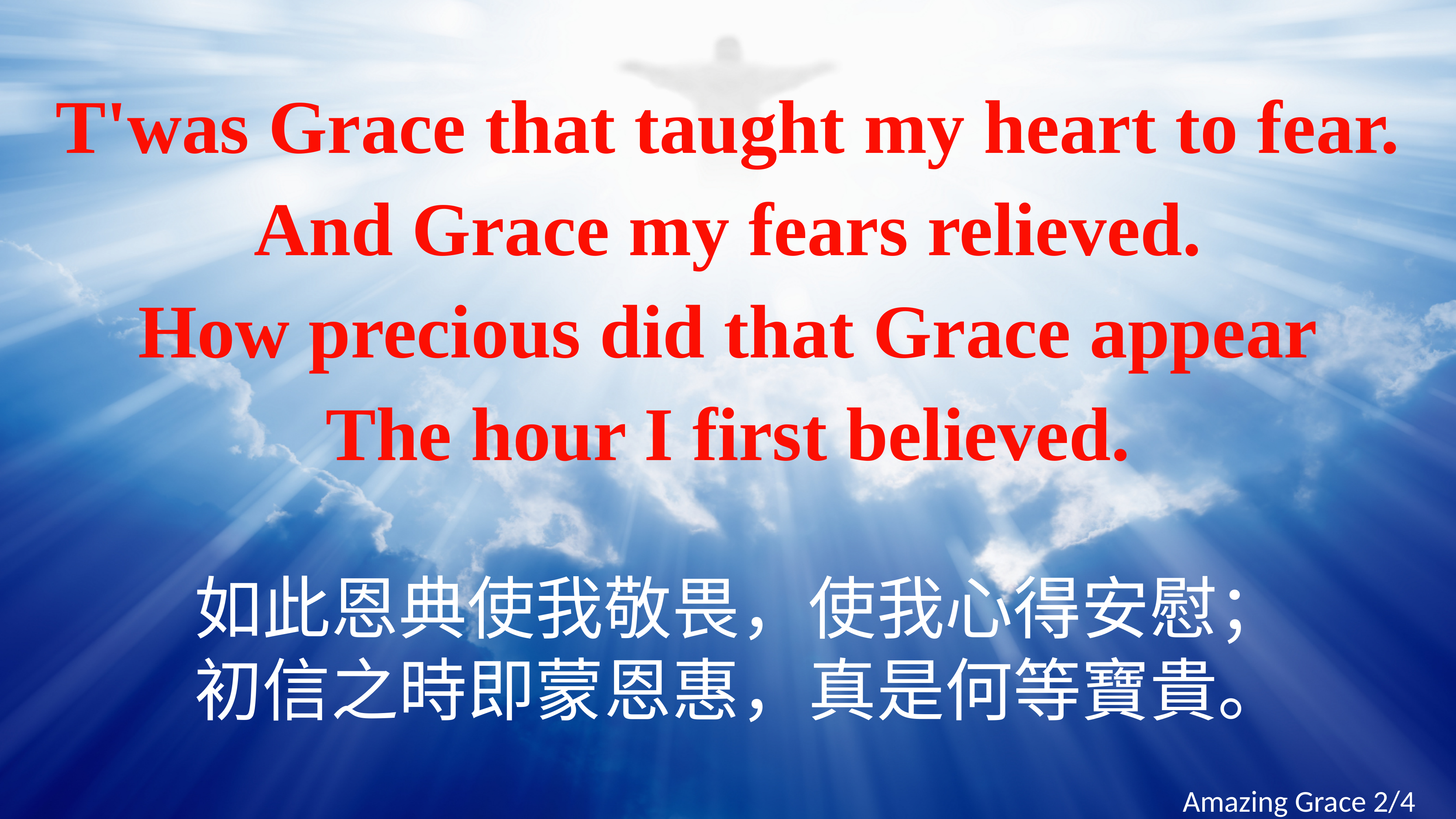

T'was Grace that taught my heart to fear.
And Grace my fears relieved.
How precious did that Grace appear
The hour I first believed.
如此恩典使我敬畏，使我心得安慰；
初信之時即蒙恩惠，真是何等寶貴。
Amazing Grace 2/4